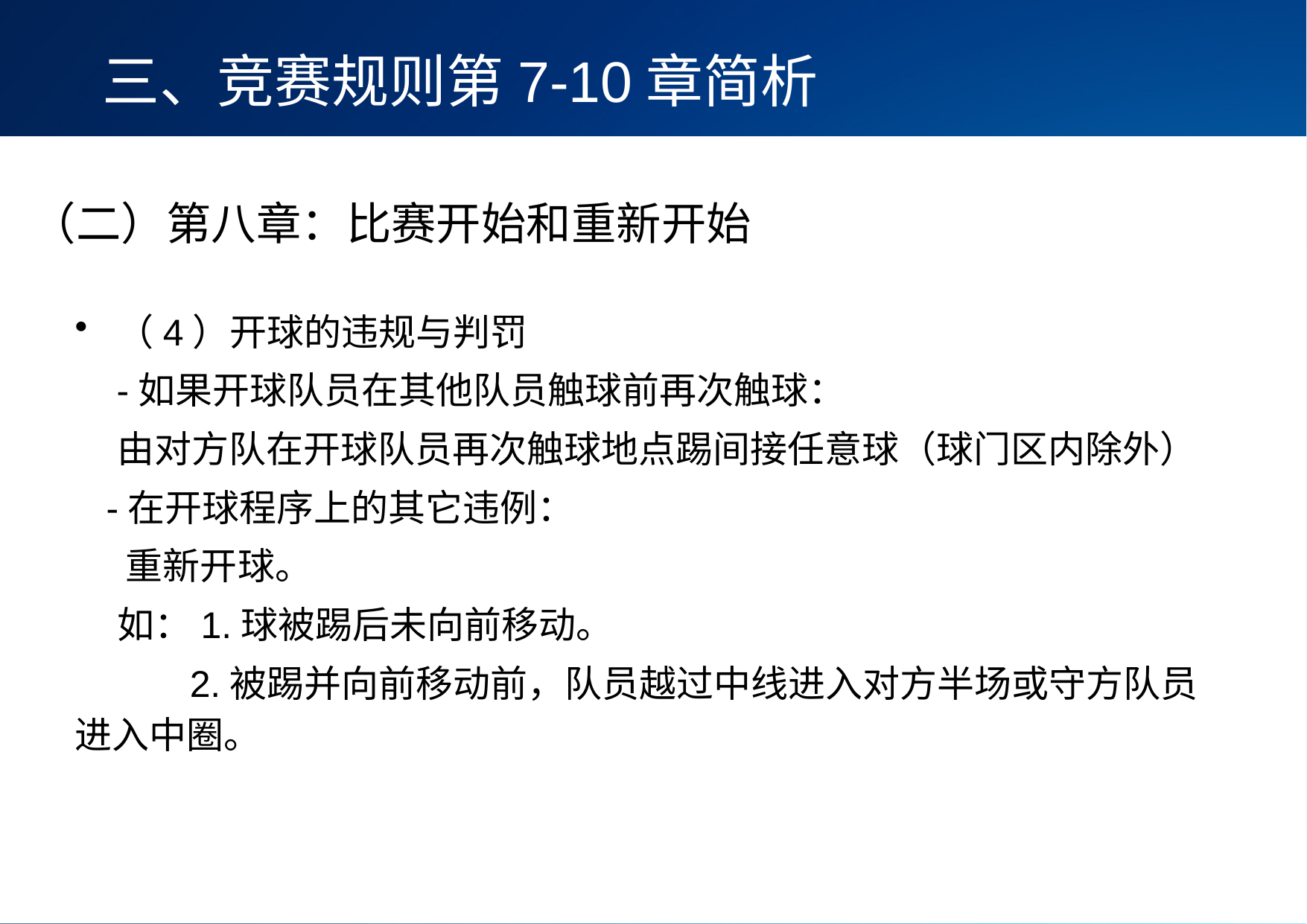

三、竞赛规则第7-10章简析

（二）第八章：比赛开始和重新开始
（4）开球的违规与判罚
    -如果开球队员在其他队员触球前再次触球：
    由对方队在开球队员再次触球地点踢间接任意球（球门区内除外）
   -在开球程序上的其它违例：
     重新开球。
    如：1.球被踢后未向前移动。
           2.被踢并向前移动前，队员越过中线进入对方半场或守方队员进入中圈。